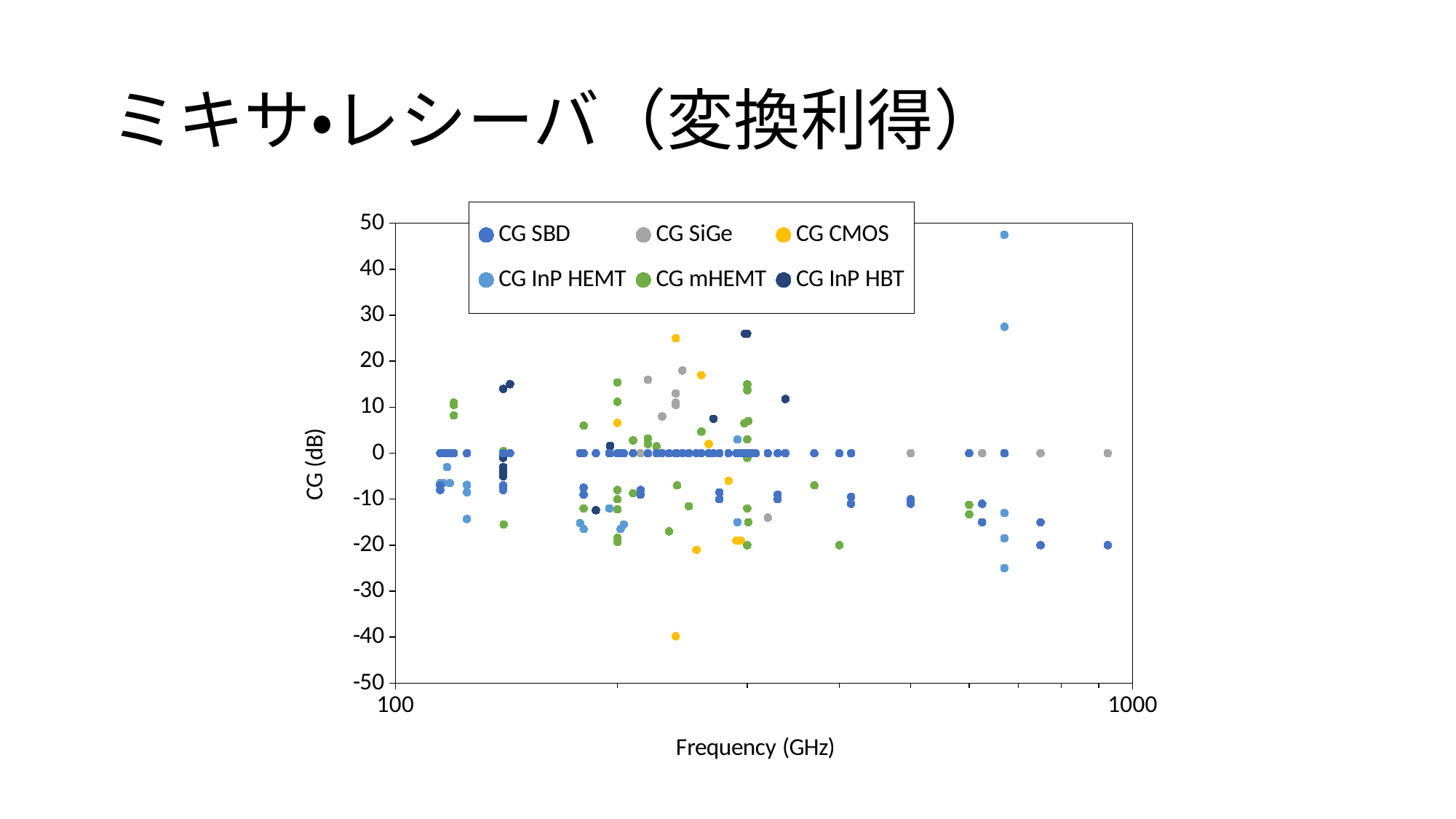

# ミキサ・レシーバ（変換利得）

### Chart

| Category | CG SBD | CG SiGe | CG CMOS | CG InP HEMT | CG mHEMT | CG InP HBT |
|---|---|---|---|---|---|---|